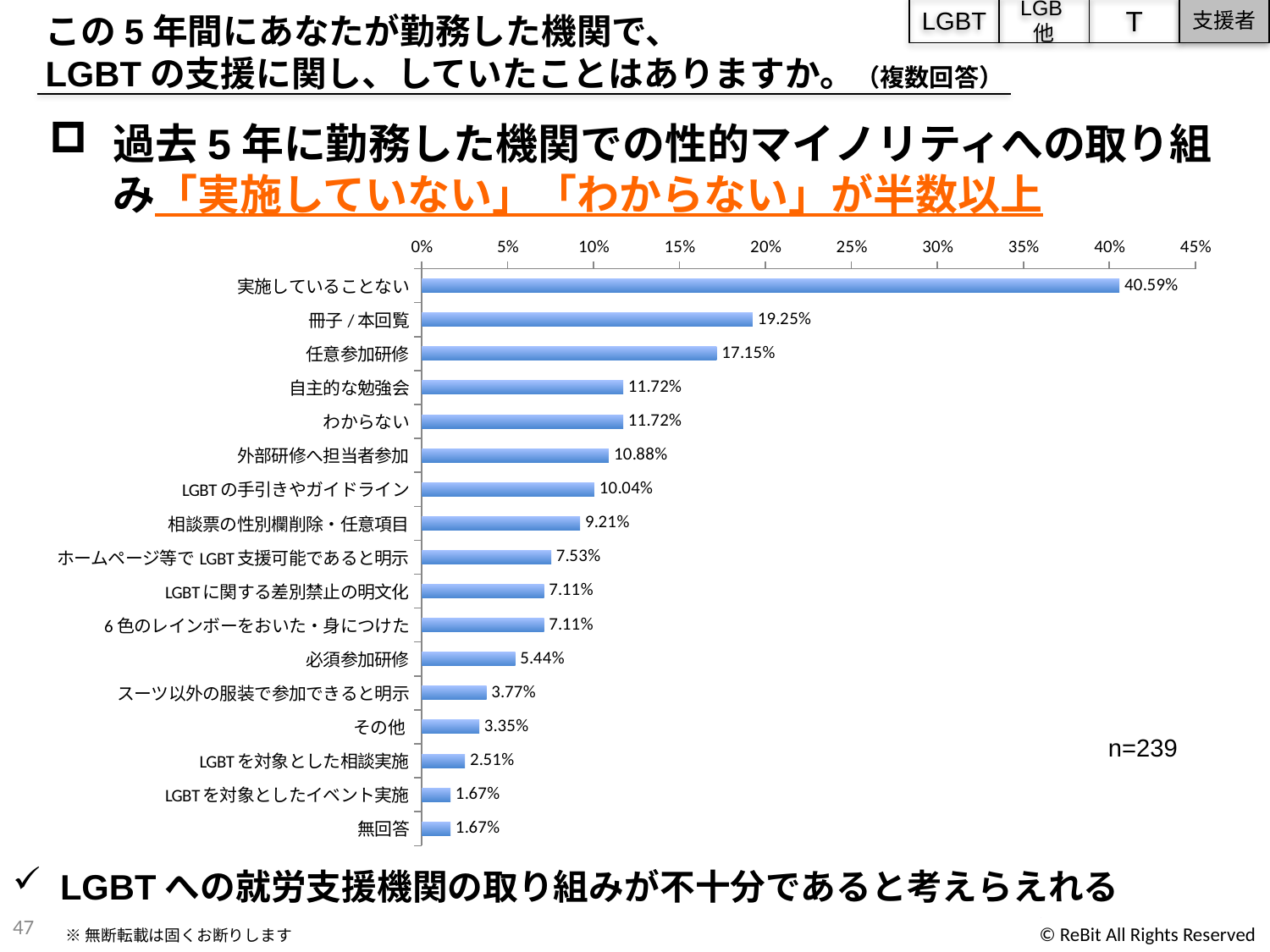

LGBT
LGB他
T
支援者
この5年間にあなたが勤務した機関で、
LGBTの支援に関し、していたことはありますか。（複数回答）
過去5年に勤務した機関での性的マイノリティへの取り組み「実施していない」「わからない」が半数以上

### Chart

| Category |  |
|---|---|
| 実施していることない | 0.405857740585774 |
| 冊子/本回覧 | 0.192468619246862 |
| 任意参加研修 | 0.171548117154812 |
| 自主的な勉強会 | 0.117154811715481 |
| わからない | 0.117154811715481 |
| 外部研修へ担当者参加 | 0.108786610878661 |
| LGBTの手引きやガイドライン | 0.100418410041841 |
| 相談票の性別欄削除・任意項目 | 0.0920502092050209 |
| ホームページ等でLGBT支援可能であると明示 | 0.0753138075313807 |
| LGBTに関する差別禁止の明文化 | 0.0711297071129707 |
| 6色のレインボーをおいた・身につけた | 0.0711297071129707 |
| 必須参加研修 | 0.0543933054393305 |
| スーツ以外の服装で参加できると明示 | 0.0376569037656904 |
| その他  | 0.0334728033472803 |
| LGBTを対象とした相談実施 | 0.0251046025104602 |
| LGBTを対象としたイベント実施 | 0.0167364016736402 |
| 無回答 | 0.0167364016736402 |
n=239
LGBTへの就労支援機関の取り組みが不十分であると考えらえれる
47